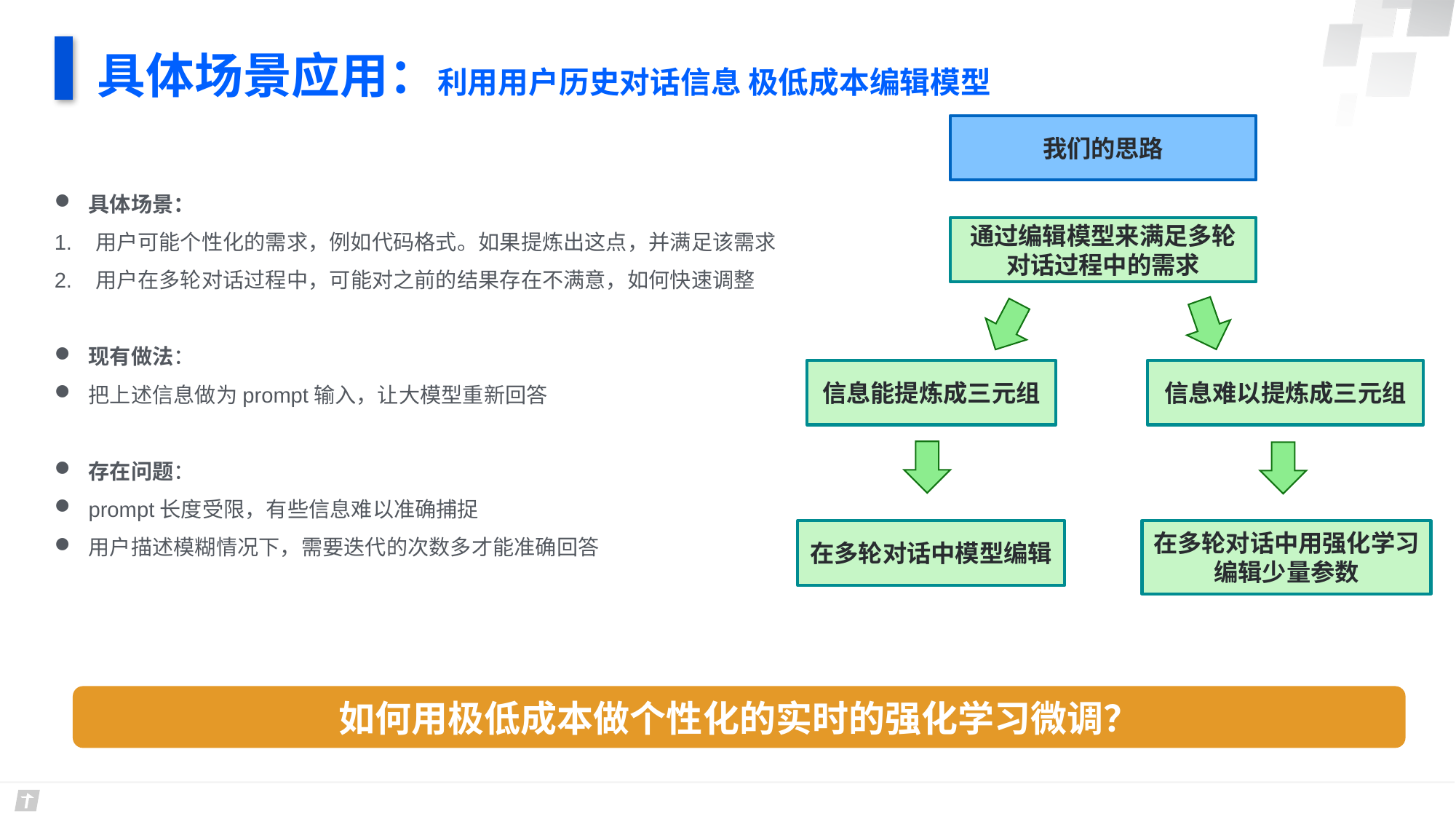

具体场景应用：利用用户历史对话信息 极低成本编辑模型

我们的思路
具体场景：
用户可能个性化的需求，例如代码格式。如果提炼出这点，并满足该需求
用户在多轮对话过程中，可能对之前的结果存在不满意，如何快速调整

现有做法：
把上述信息做为prompt输入，让大模型重新回答

存在问题：
prompt长度受限，有些信息难以准确捕捉
用户描述模糊情况下，需要迭代的次数多才能准确回答
通过编辑模型来满足多轮对话过程中的需求

信息难以提炼成三元组
信息能提炼成三元组

在多轮对话中用强化学习编辑少量参数
在多轮对话中模型编辑
如何用极低成本做个性化的实时的强化学习微调？